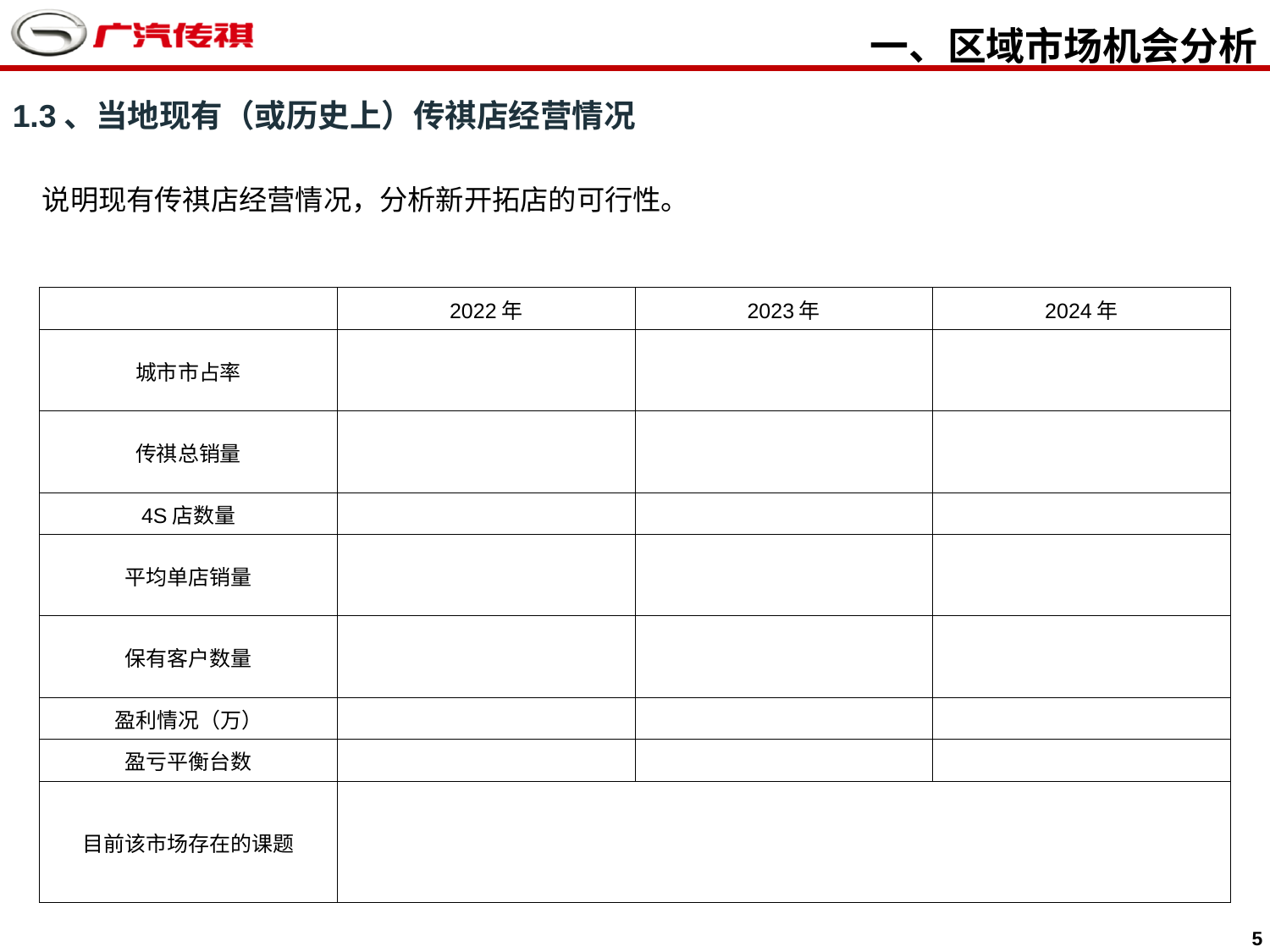

一、区域市场机会分析
1.3、当地现有（或历史上）传祺店经营情况
说明现有传祺店经营情况，分析新开拓店的可行性。
|  | 2022年 | 2023年 | 2024年 |
| --- | --- | --- | --- |
| 城市市占率 |  |  |  |
| 传祺总销量 |  |  |  |
| 4S店数量 |  |  |  |
| 平均单店销量 |  |  |  |
| 保有客户数量 |  |  |  |
| 盈利情况（万） |  |  |  |
| 盈亏平衡台数 |  |  |  |
| 目前该市场存在的课题 |  |  |  |